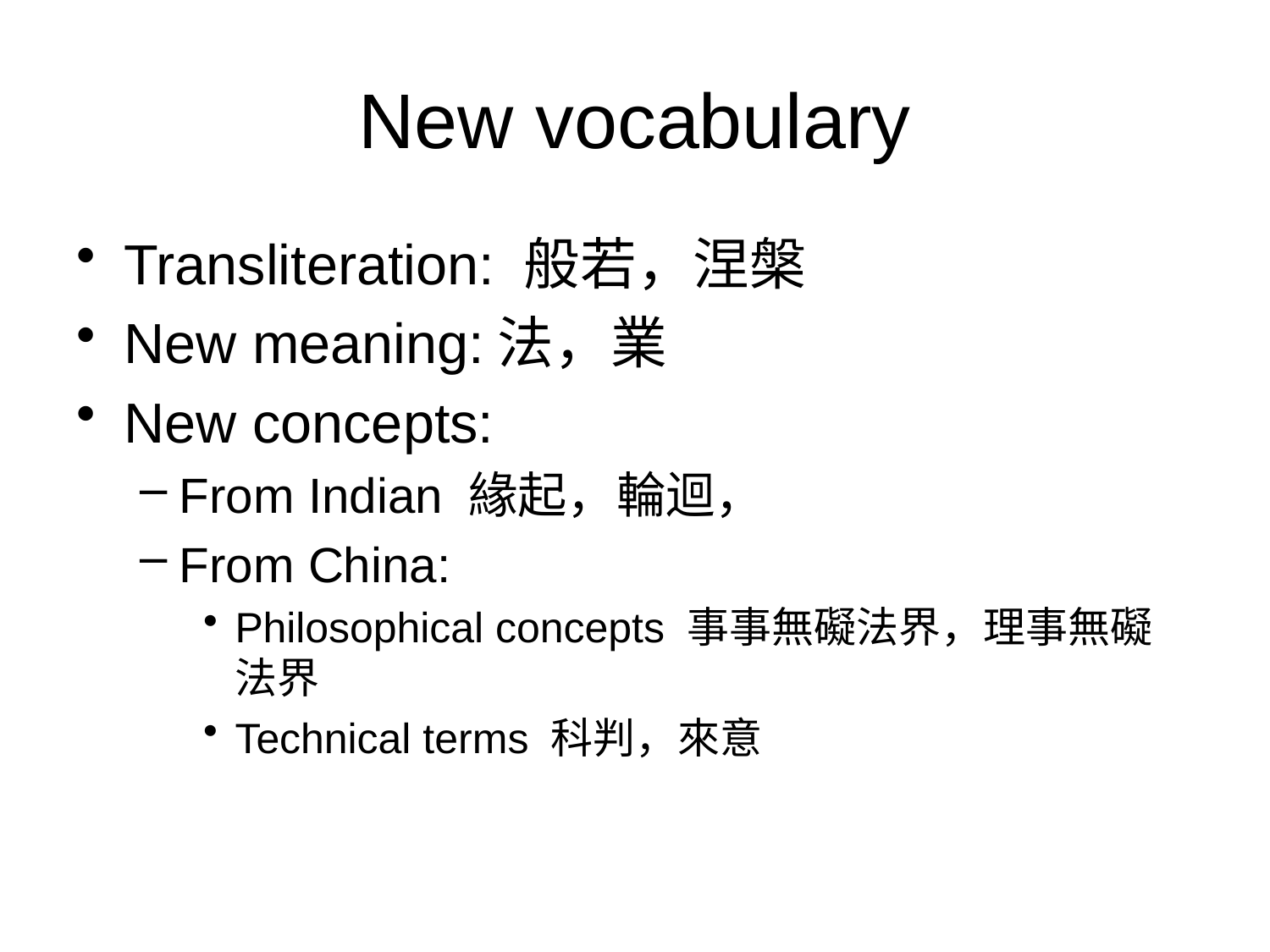

# New vocabulary
Transliteration: 般若，涅槃
New meaning:法，業
New concepts:
From Indian 緣起，輪迴，
From China:
Philosophical concepts 事事無礙法界，理事無礙法界
Technical terms 科判，來意